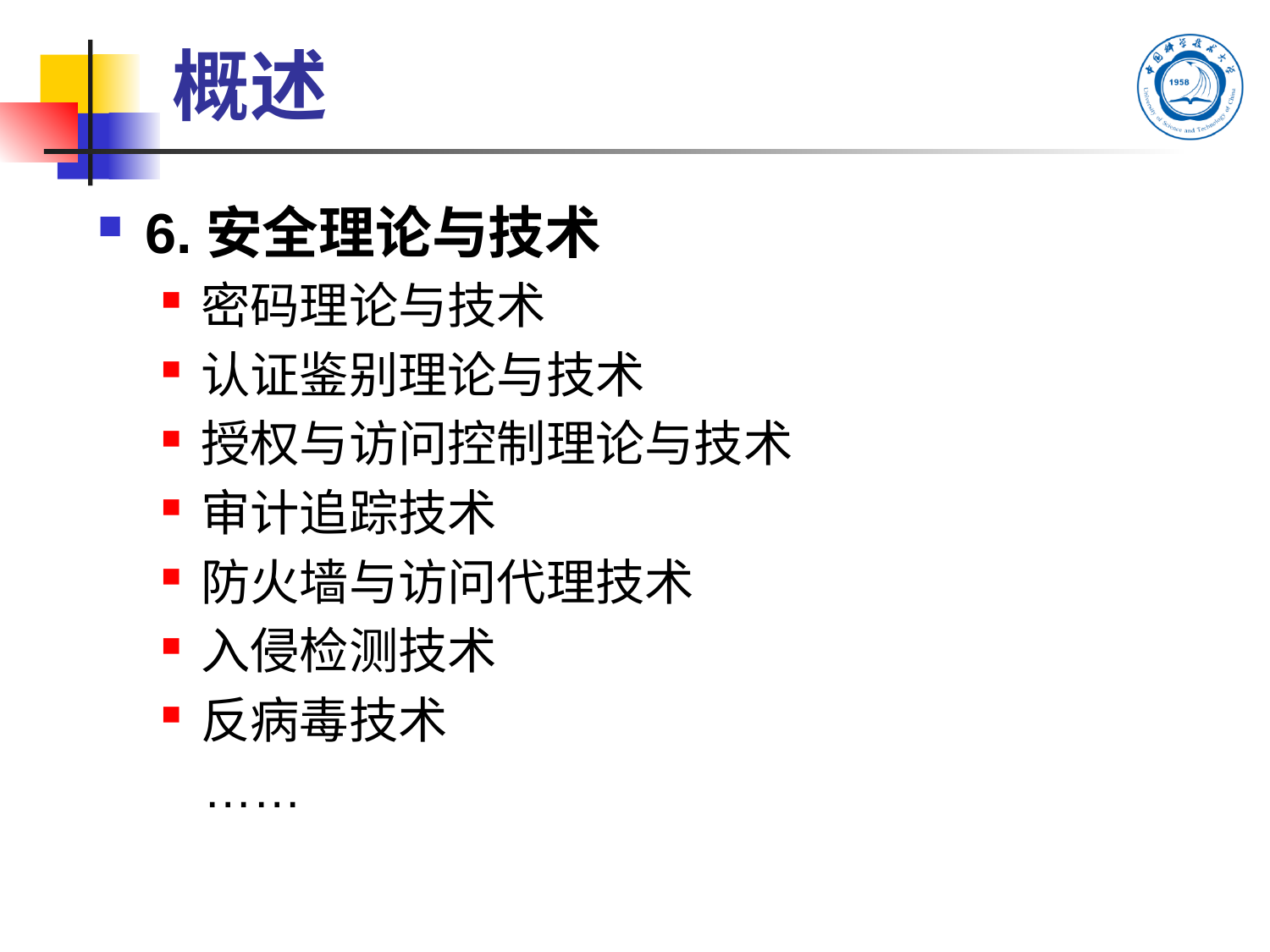

# 概述
6.安全理论与技术
密码理论与技术
认证鉴别理论与技术
授权与访问控制理论与技术
审计追踪技术
防火墙与访问代理技术
入侵检测技术
反病毒技术
   ……